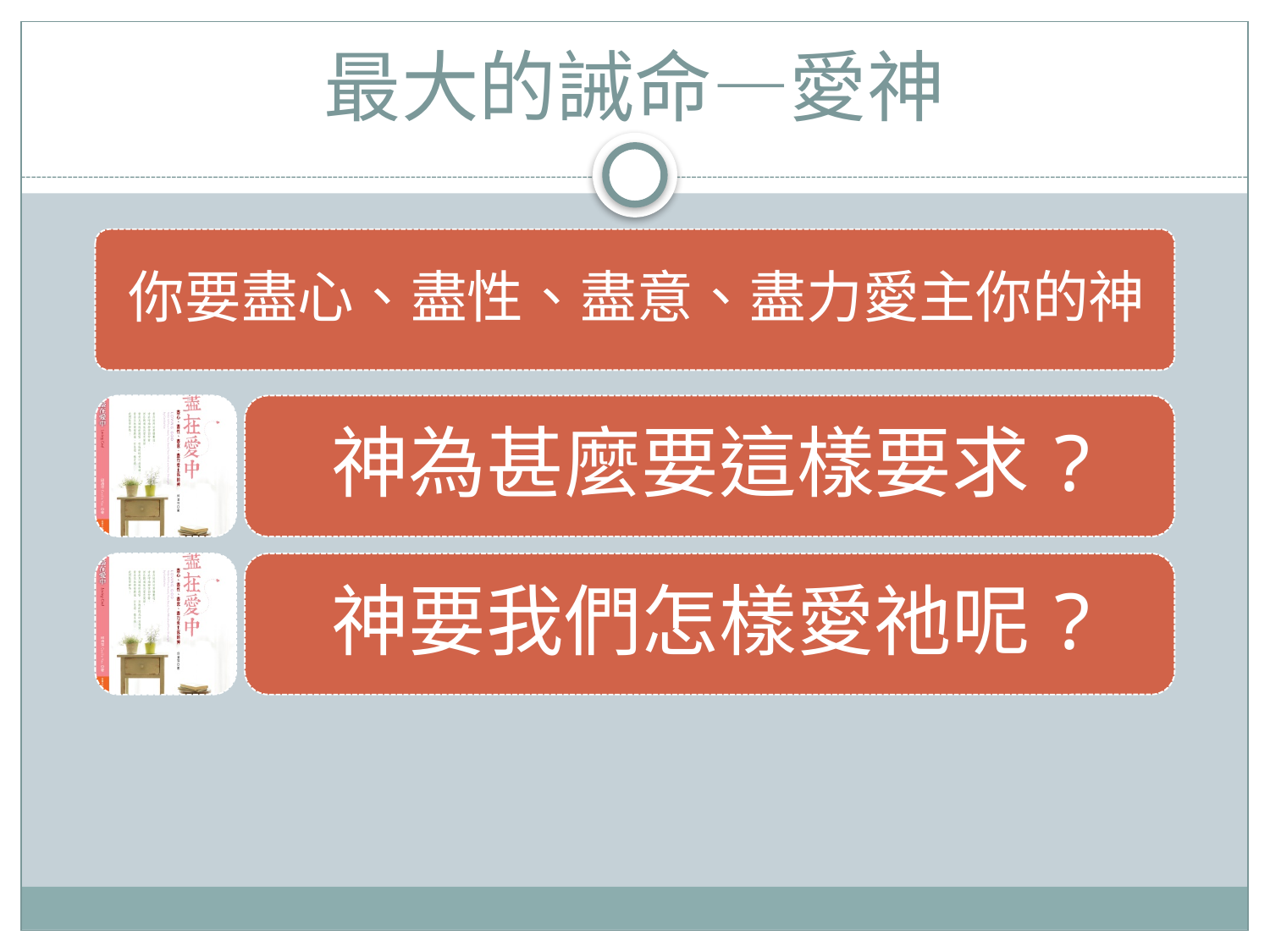

# 最大的誡命—愛神
你要盡心、盡性、盡意、盡力愛主你的神
神為甚麼要這樣要求?
神要我們怎樣愛祂呢?